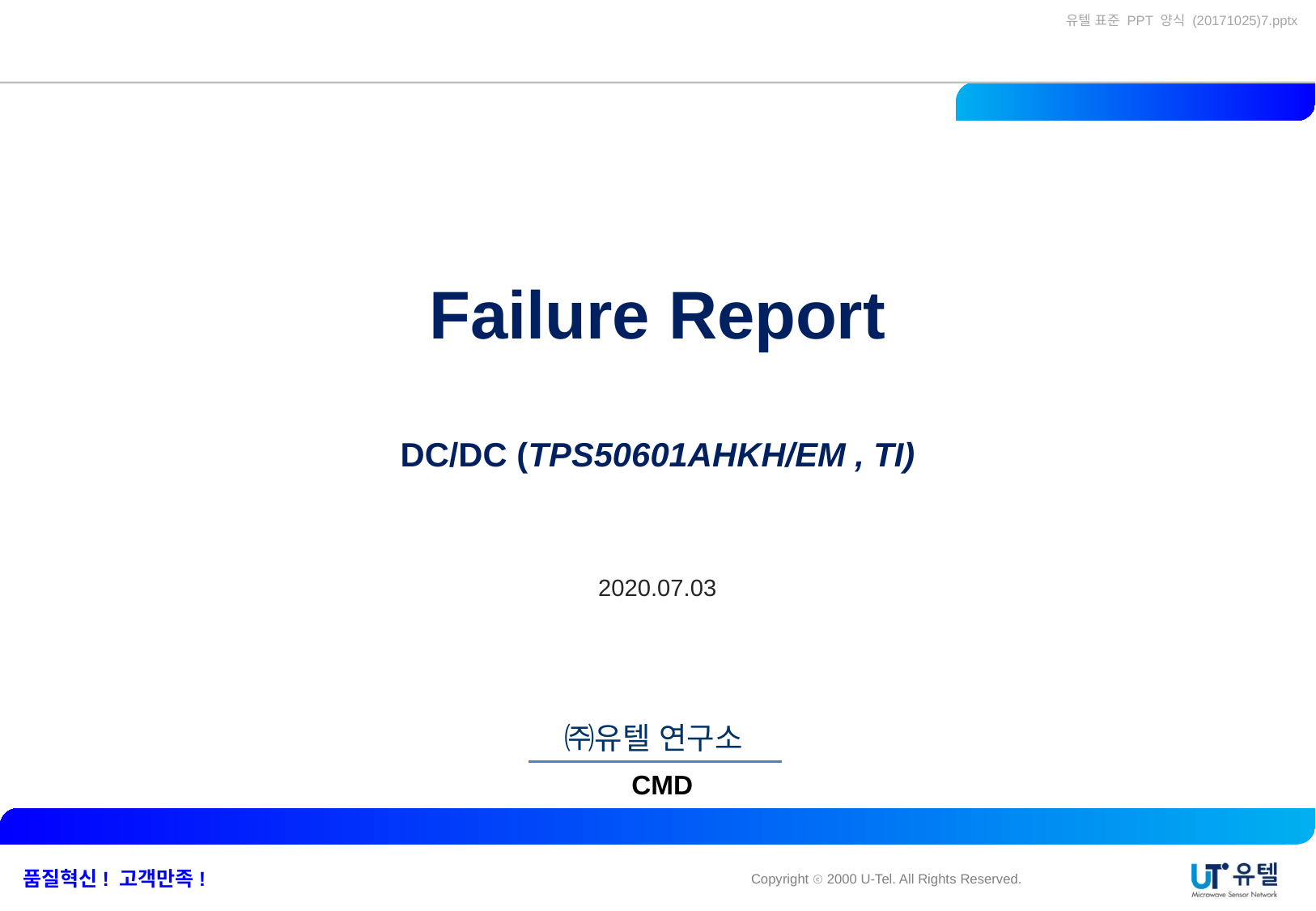

유텔 표준 PPT 양식 (20171025)7.pptx
# Failure Report DC/DC (TPS50601AHKH/EM , TI)
2020.07.03
㈜유텔 연구소
CMD